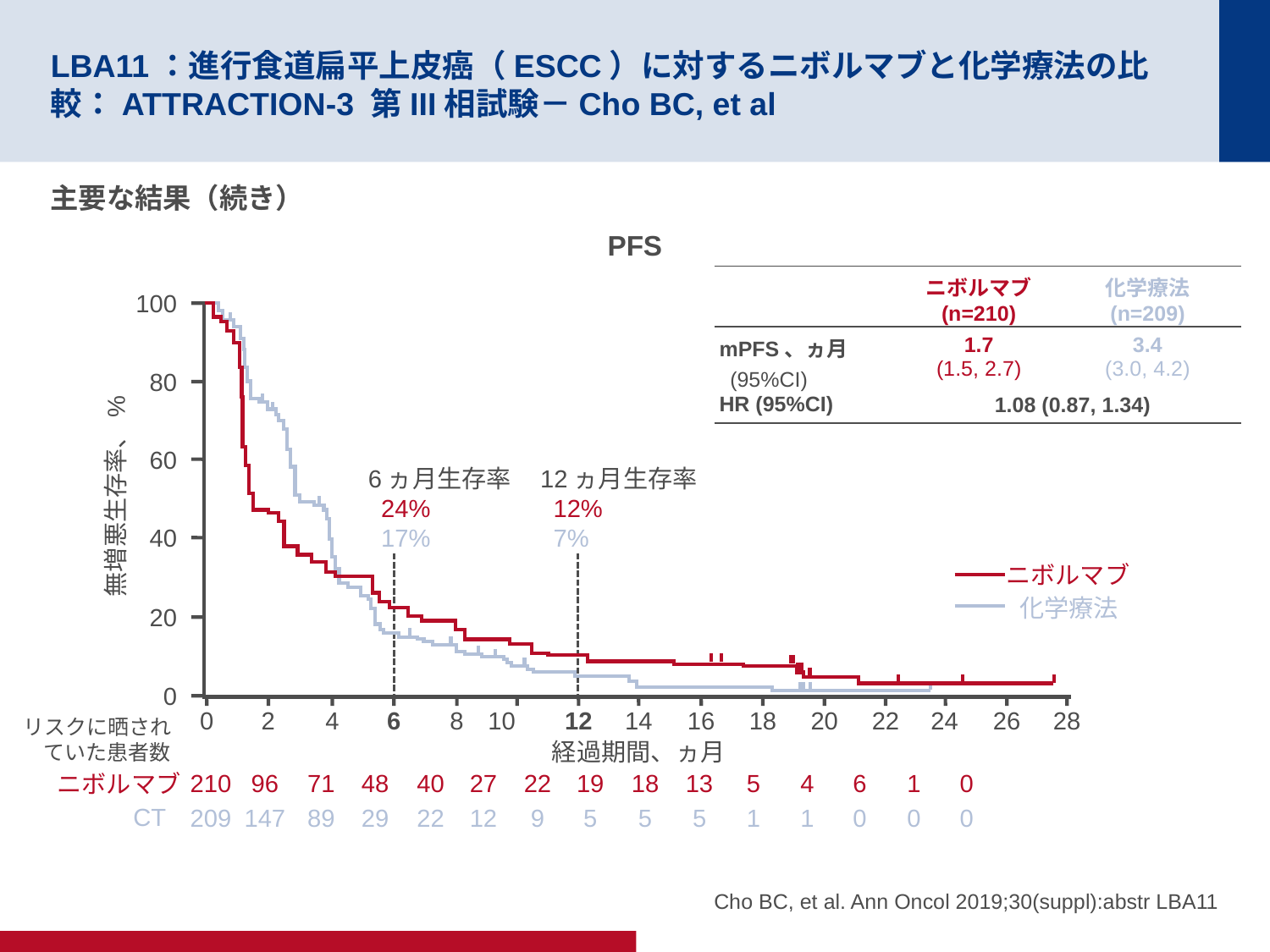

# LBA11：進行食道扁平上皮癌（ESCC）に対するニボルマブと化学療法の比較：ATTRACTION-3 第III相試験－Cho BC, et al
主要な結果（続き）
PFS
|  | ニボルマブ (n=210) | 化学療法 (n=209) |
| --- | --- | --- |
| mPFS、ヵ月 (95%CI) | 1.7 (1.5, 2.7) | 3.4 (3.0, 4.2) |
| HR (95%CI) | 1.08 (0.87, 1.34) |  |
100

80

60

40

20

0

24
26
28
0
2
4
6
8
10
12
14
16
18
20
22
経過期間、ヵ月

6ヵ月生存率
12ヵ月生存率
無増悪生存率、%
24%
17%
12%
7%
ニボルマブ
化学療法
リスクに晒されていた患者数
210
96
71
48
40
27
22
19
18
13
5
4
6
1
0

ニボルマブ
CT
1
1
0
0
0
209
147
89
29
22
12
9
5
5
5

Cho BC, et al. Ann Oncol 2019;30(suppl):abstr LBA11